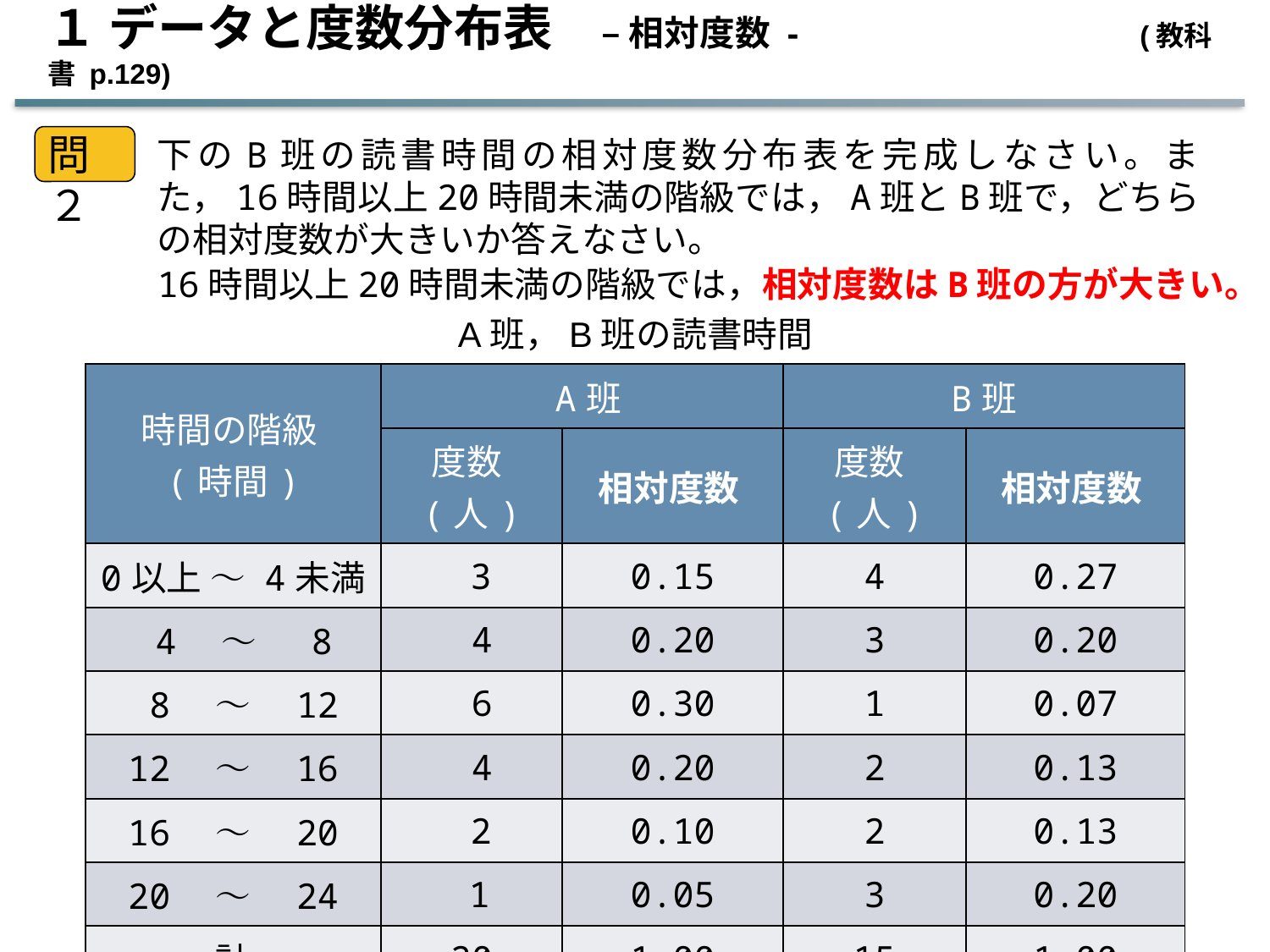

１ データと度数分布表　– 相対度数 -   　 　　　      (教科書 p.129)
問２
下のB班の読書時間の相対度数分布表を完成しなさい。また，16時間以上20時間未満の階級では，A班とB班で，どちらの相対度数が大きいか答えなさい。

16時間以上20時間未満の階級では，相対度数はB班の方が大きい。
A班，B班の読書時間
| 時間の階級 (時間) | A班 |  | B班 |  |
| --- | --- | --- | --- | --- |
|  | 度数(人) | 相対度数 | 度数(人) | 相対度数 |
| 0以上 ～ 4未満 | 3 | 0.15 | 4 | 0.27 |
| 4　～　 8 | 4 | 0.20 | 3 | 0.20 |
| 8　～　12 | 6 | 0.30 | 1 | 0.07 |
| 12　～　16 | 4 | 0.20 | 2 | 0.13 |
| 16　～　20 | 2 | 0.10 | 2 | 0.13 |
| 20　～　24 | 1 | 0.05 | 3 | 0.20 |
| 計 | 20 | 1.00 | 15 | 1.00 |